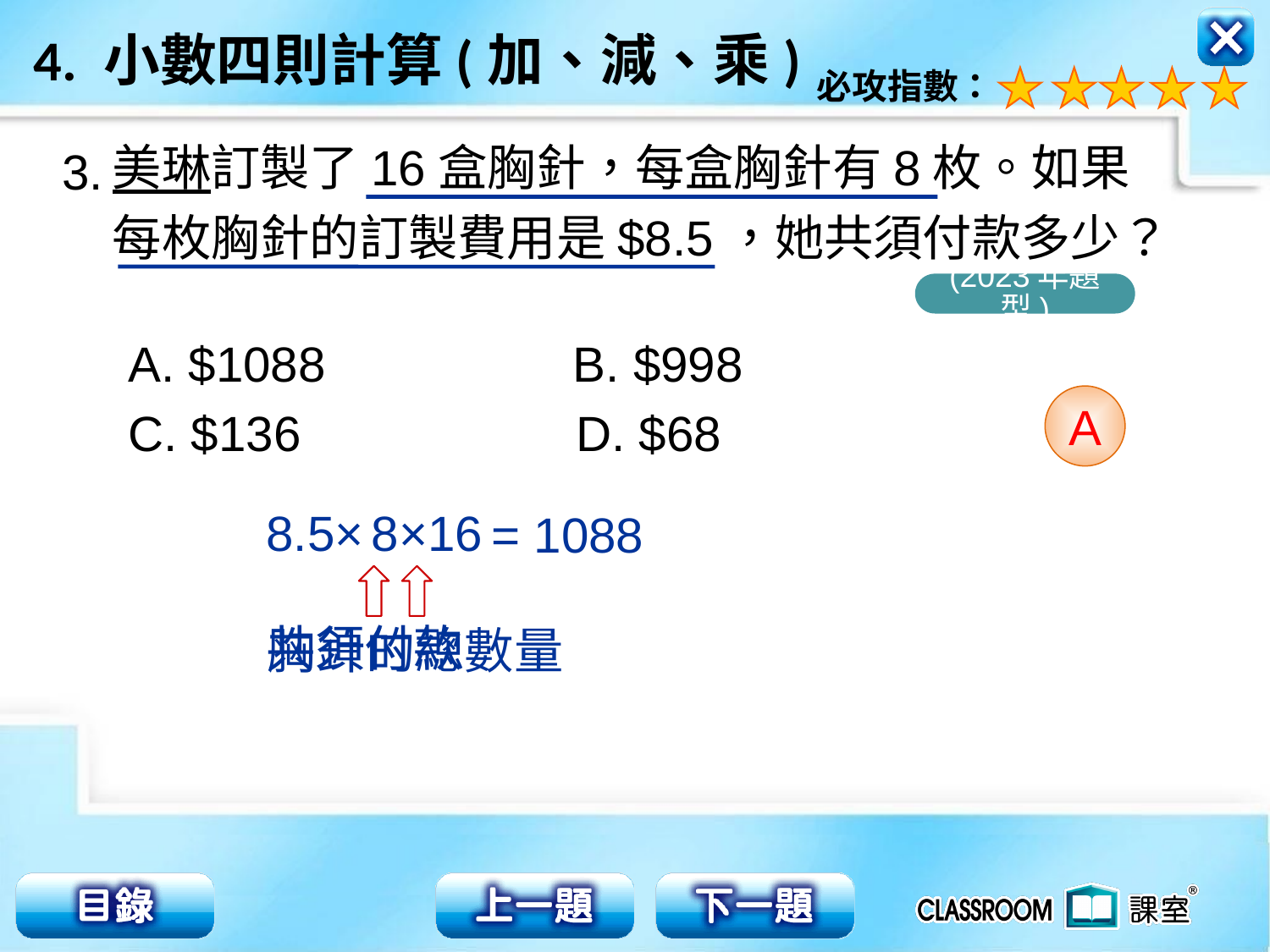

美琳訂製了16盒胸針，每盒胸針有8枚。如果
每枚胸針的訂製費用是$8.5，她共須付款多少？
3.

(2023年題型)
A. $1088                  B. $998
C. $136                    D. $68

A
8.5×
8×16
= 1088

共須付款
胸針的總數量